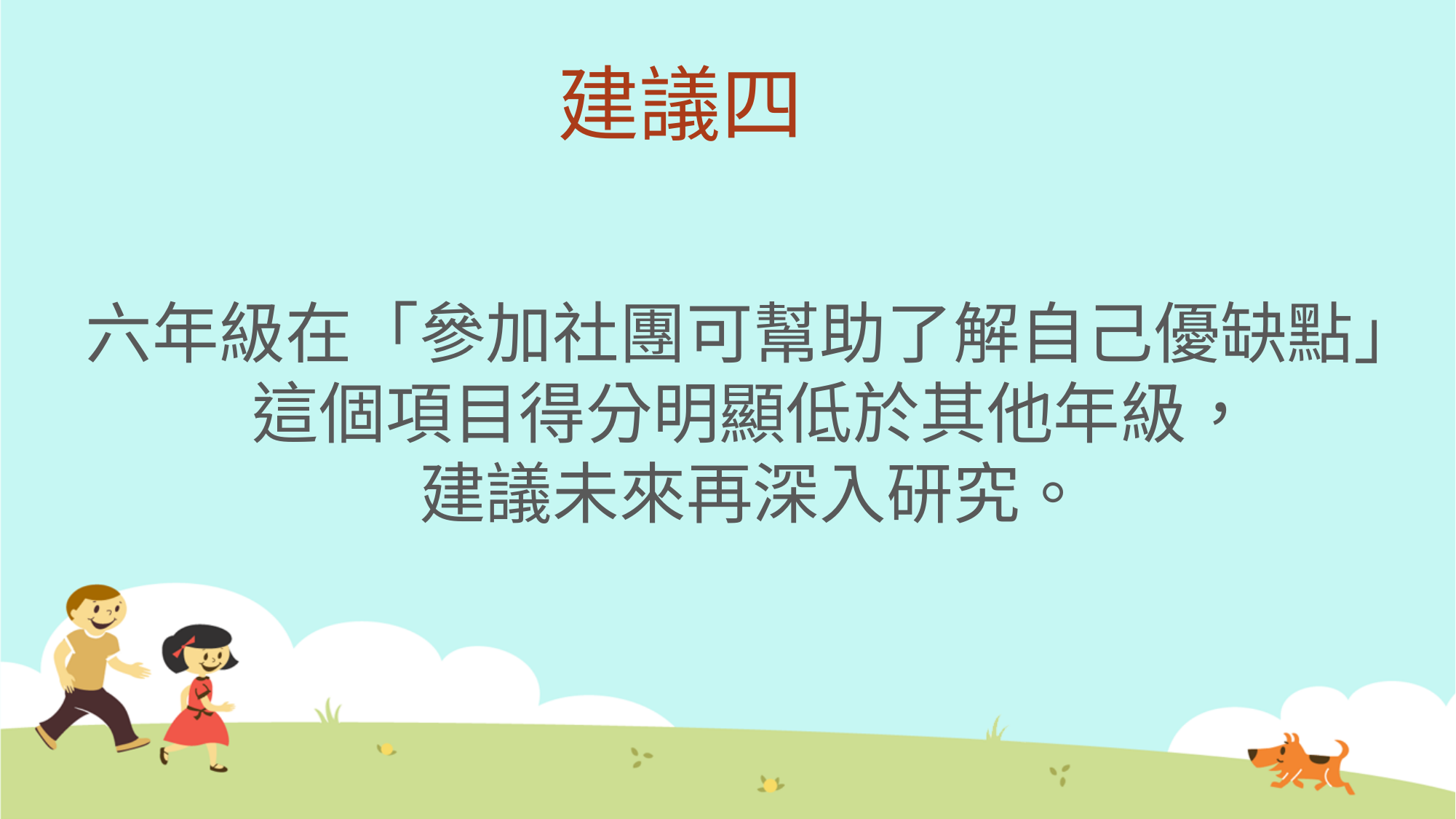

# 建議四
六年級在「參加社團可幫助了解自己優缺點」
這個項目得分明顯低於其他年級，
建議未來再深入研究。